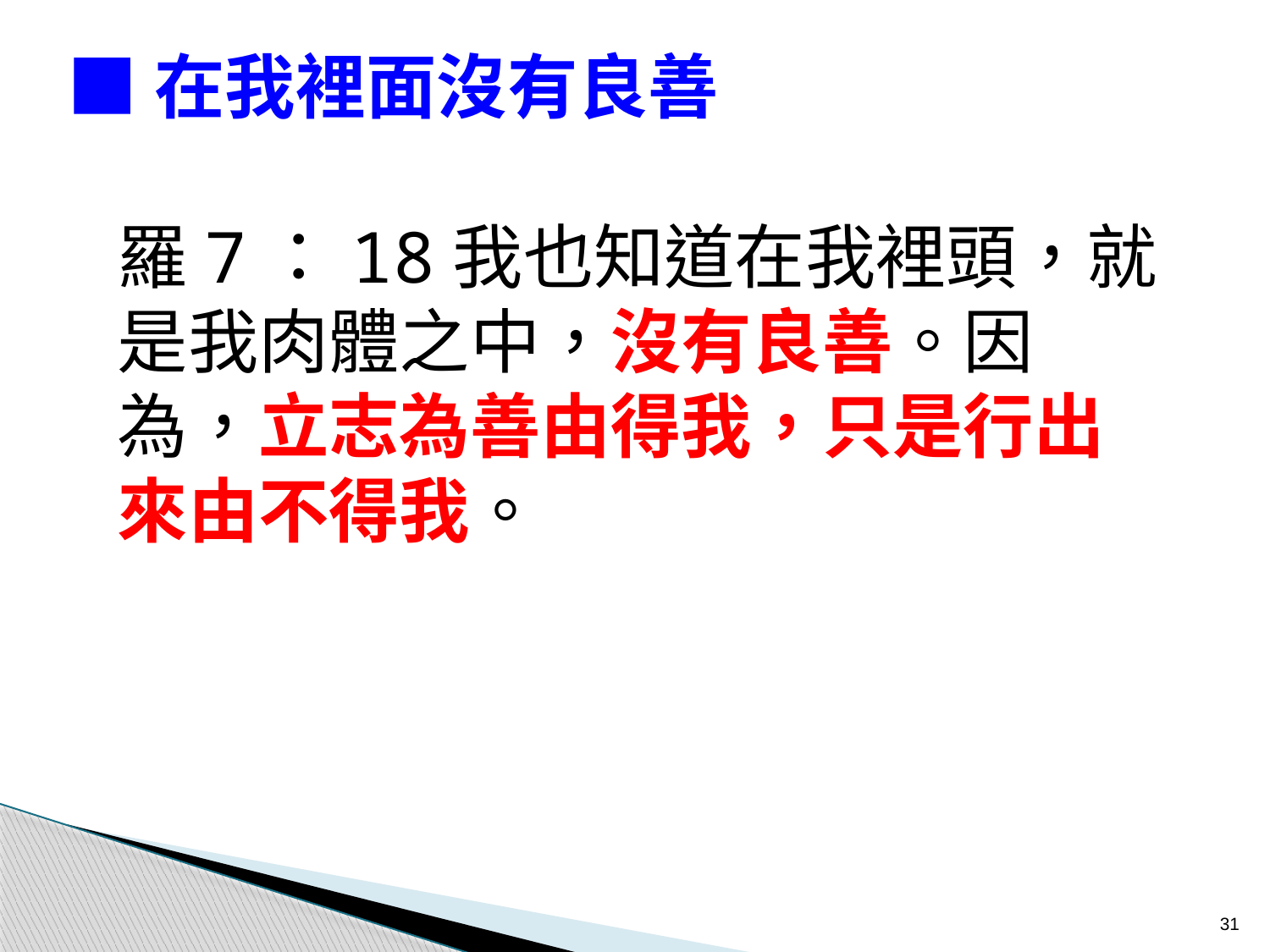

■在我裡面沒有良善
羅7：18我也知道在我裡頭，就是我肉體之中，沒有良善。因為，立志為善由得我，只是行出來由不得我。
31